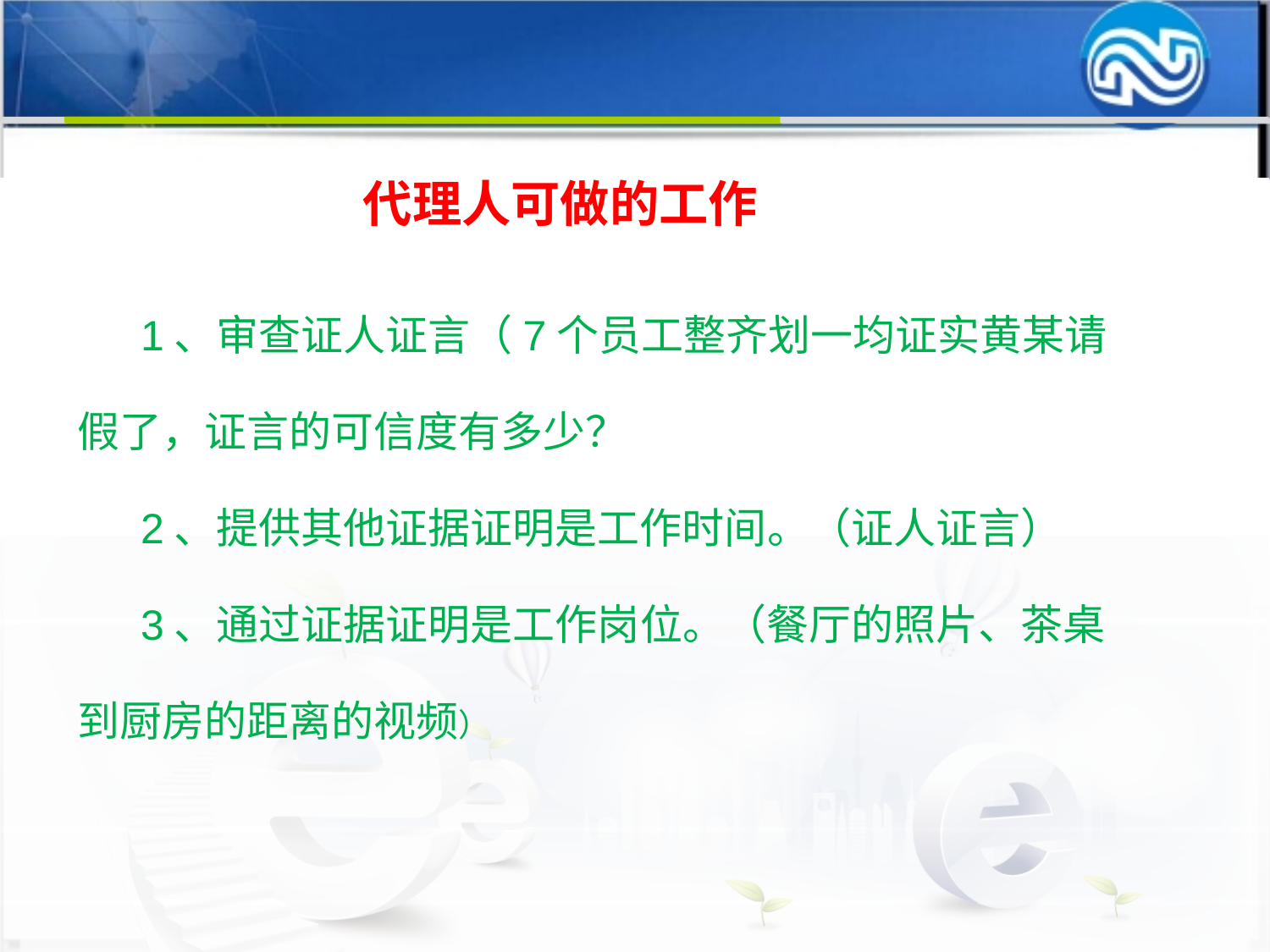

代理人可做的工作
1、审查证人证言（7个员工整齐划一均证实黄某请假了，证言的可信度有多少？
2、提供其他证据证明是工作时间。（证人证言）
3、通过证据证明是工作岗位。（餐厅的照片、茶桌到厨房的距离的视频）